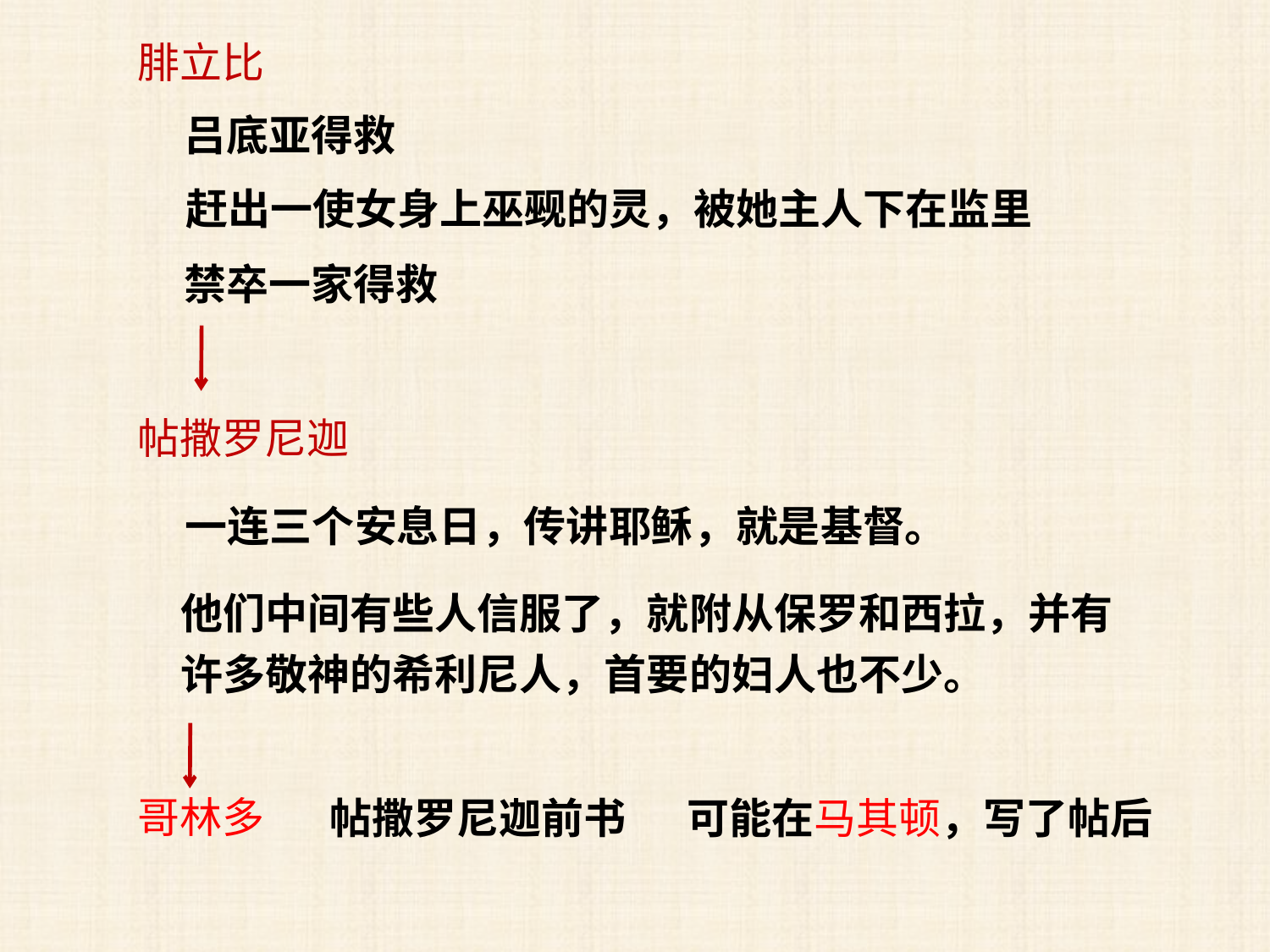

腓立比
吕底亚得救
赶出一使女身上巫觋的灵，被她主人下在监里
禁卒一家得救
帖撒罗尼迦
一连三个安息日，传讲耶稣，就是基督。
他们中间有些人信服了，就附从保罗和西拉，并有许多敬神的希利尼人，首要的妇人也不少。
哥林多
帖撒罗尼迦前书
可能在马其顿，写了帖后